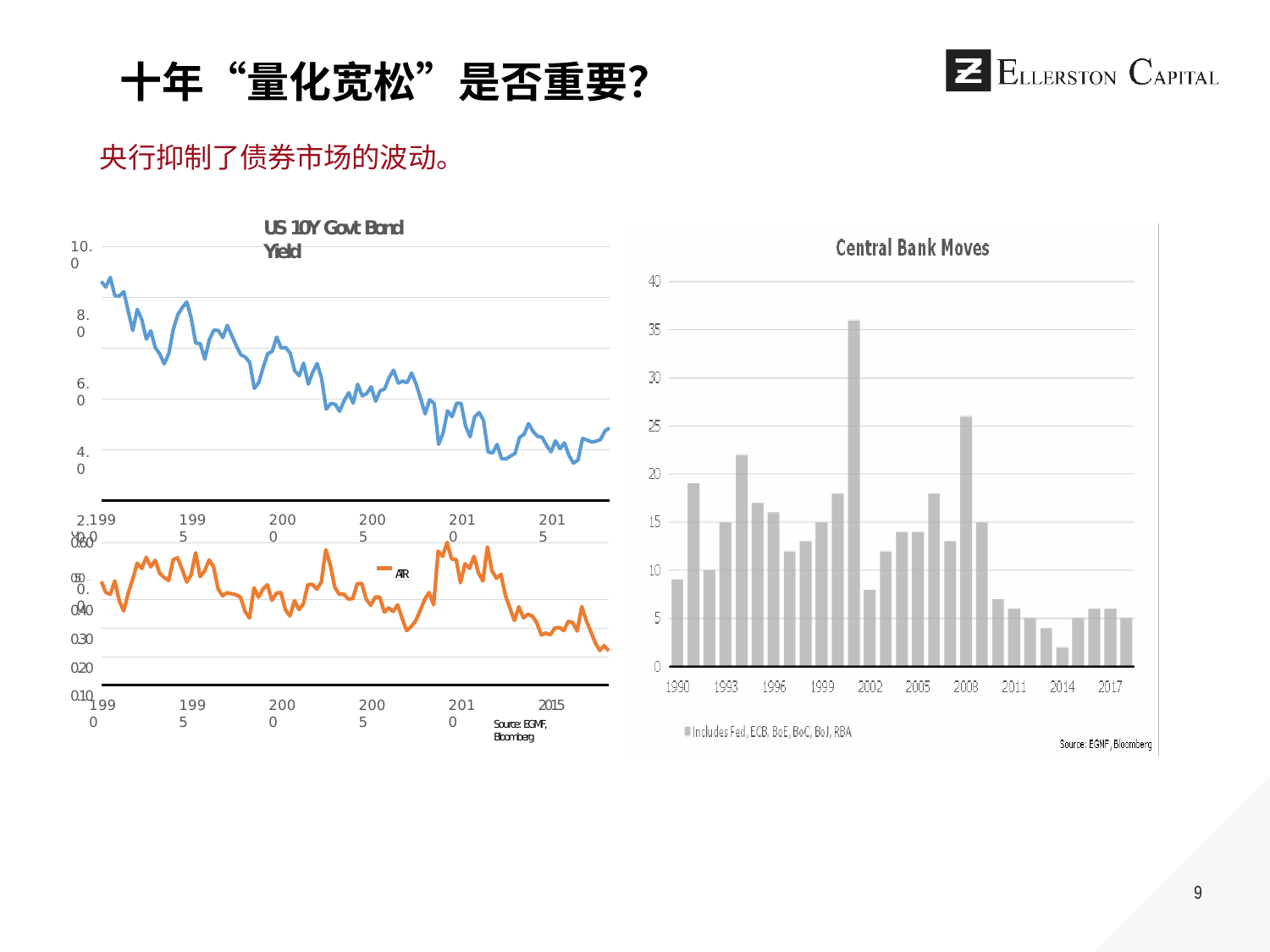

# 十年的“量化宽松”政策是否关系重大？ 央行抑制了债券市场的波动。
 十年“量化宽松”是否重要？

央行抑制了债券市场的波动。

US 10Y Govt Bond Yield

10.0

8.0

6.0

4.0

2.0

0.0

0.70
1990
1995
2000
2005
2010
2015
0.60
0.50 	ATR
0.40
0.30
0.20
0.10

2015
Source: EGMF, Bloomberg
1990
1995
2000
2005
2010
9